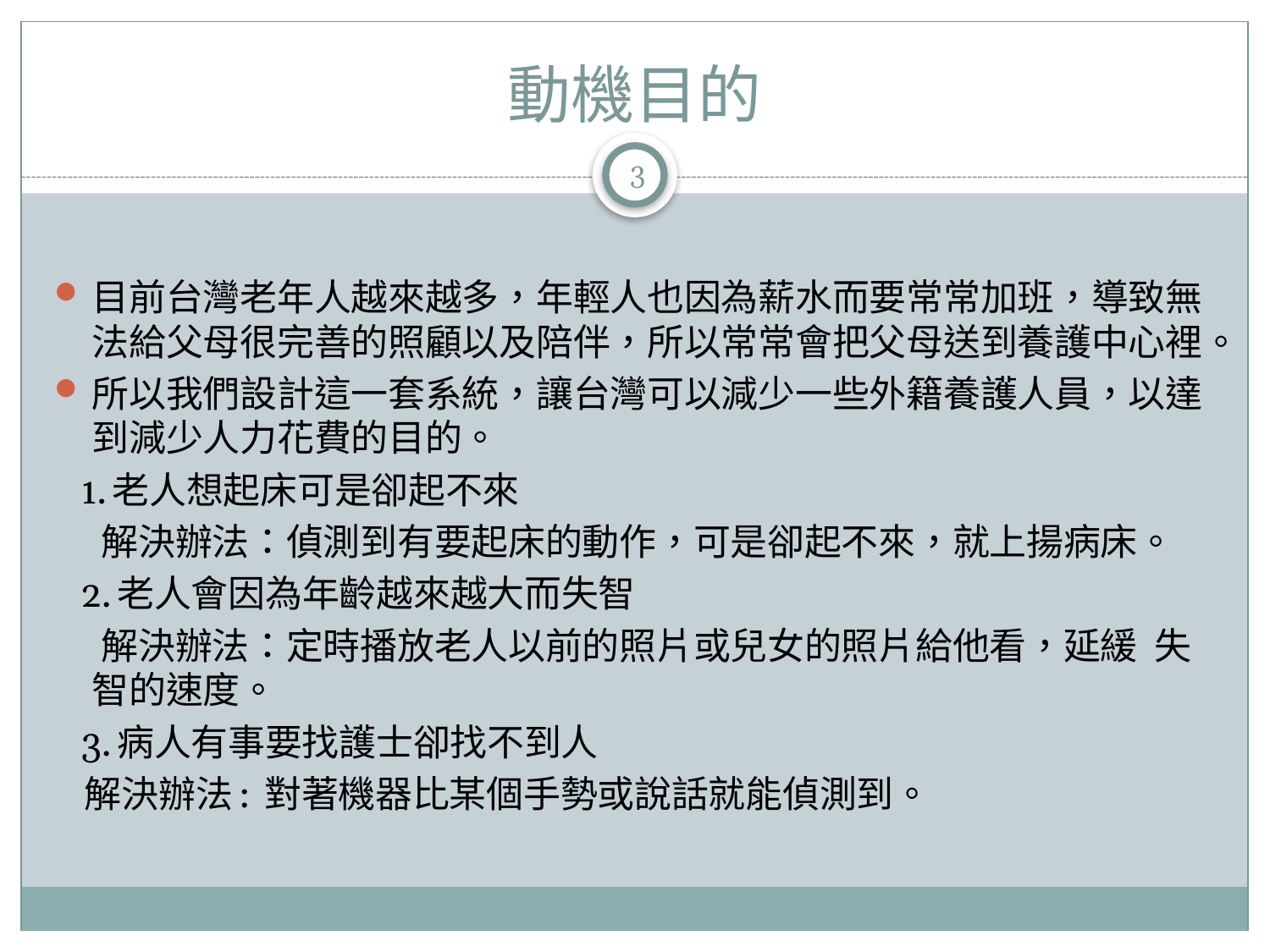

# 動機目的
3
目前台灣老年人越來越多，年輕人也因為薪水而要常常加班，導致無法給父母很完善的照顧以及陪伴，所以常常會把父母送到養護中心裡。
所以我們設計這一套系統，讓台灣可以減少一些外籍養護人員，以達到減少人力花費的目的。
   1.老人想起床可是卻起不來
     解決辦法：偵測到有要起床的動作，可是卻起不來，就上揚病床。
   2.老人會因為年齡越來越大而失智
     解決辦法：定時播放老人以前的照片或兒女的照片給他看，延緩  失智的速度。
   3.病人有事要找護士卻找不到人
   解決辦法: 對著機器比某個手勢或說話就能偵測到。